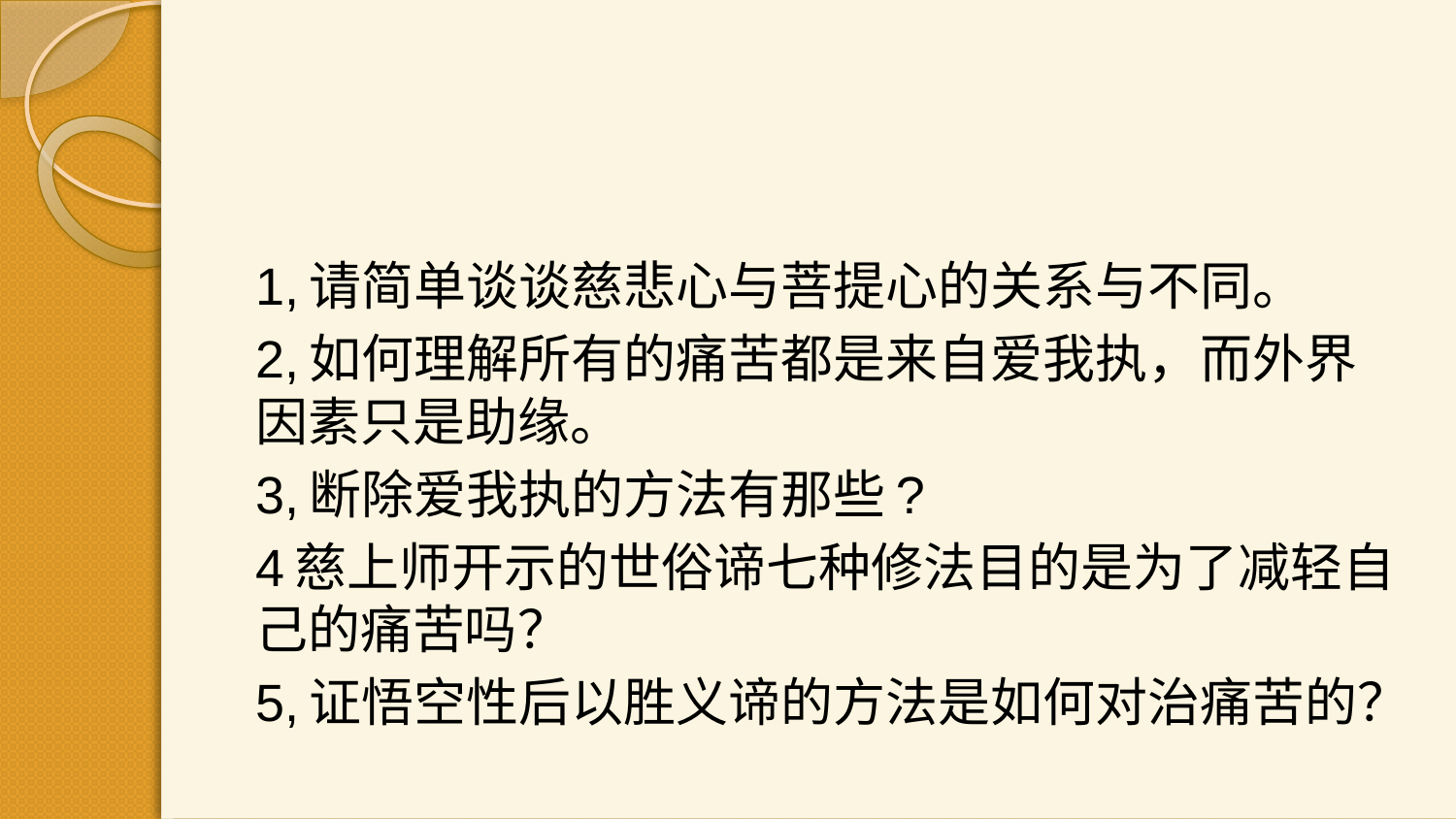

1,请简单谈谈慈悲心与菩提心的关系与不同。
2,如何理解所有的痛苦都是来自爱我执，而外界因素只是助缘。
3,断除爱我执的方法有那些?
4慈上师开示的世俗谛七种修法目的是为了减轻自己的痛苦吗？
5,证悟空性后以胜义谛的方法是如何对治痛苦的？